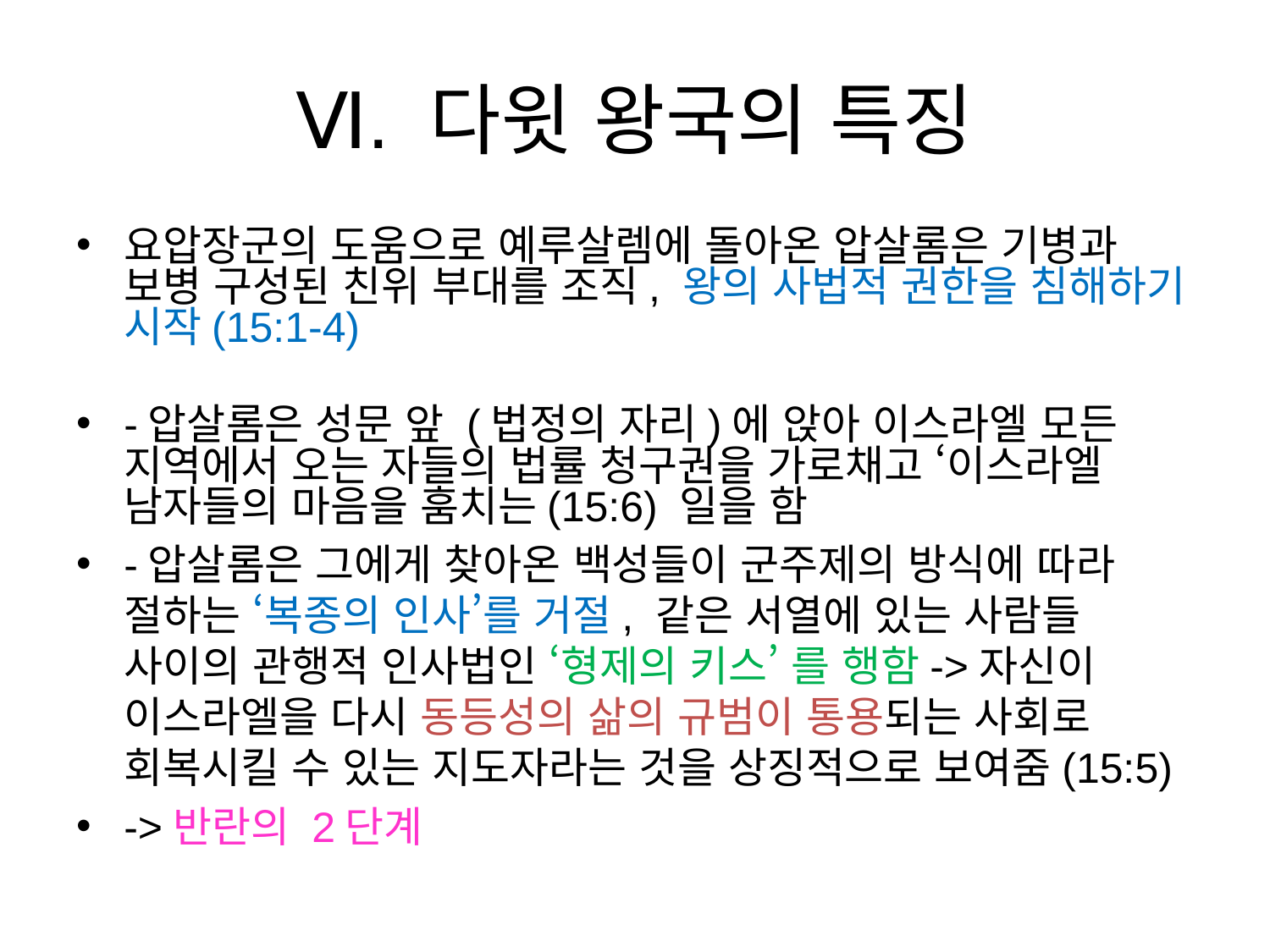

# Ⅵ. 다윗 왕국의 특징
요압장군의 도움으로 예루살렘에 돌아온 압살롬은 기병과 보병 구성된 친위 부대를 조직, 왕의 사법적 권한을 침해하기 시작(15:1-4)

-압살롬은 성문 앞 (법정의 자리)에 앉아 이스라엘 모든 지역에서 오는 자들의 법률 청구권을 가로채고 ‘이스라엘 남자들의 마음을 훔치는(15:6) 일을 함
-압살롬은 그에게 찾아온 백성들이 군주제의 방식에 따라 절하는 ‘복종의 인사’를 거절, 같은 서열에 있는 사람들 사이의 관행적 인사법인 ‘형제의 키스’ 를 행함->자신이 이스라엘을 다시 동등성의 삶의 규범이 통용되는 사회로 회복시킬 수 있는 지도자라는 것을 상징적으로 보여줌(15:5)
->반란의 2단계